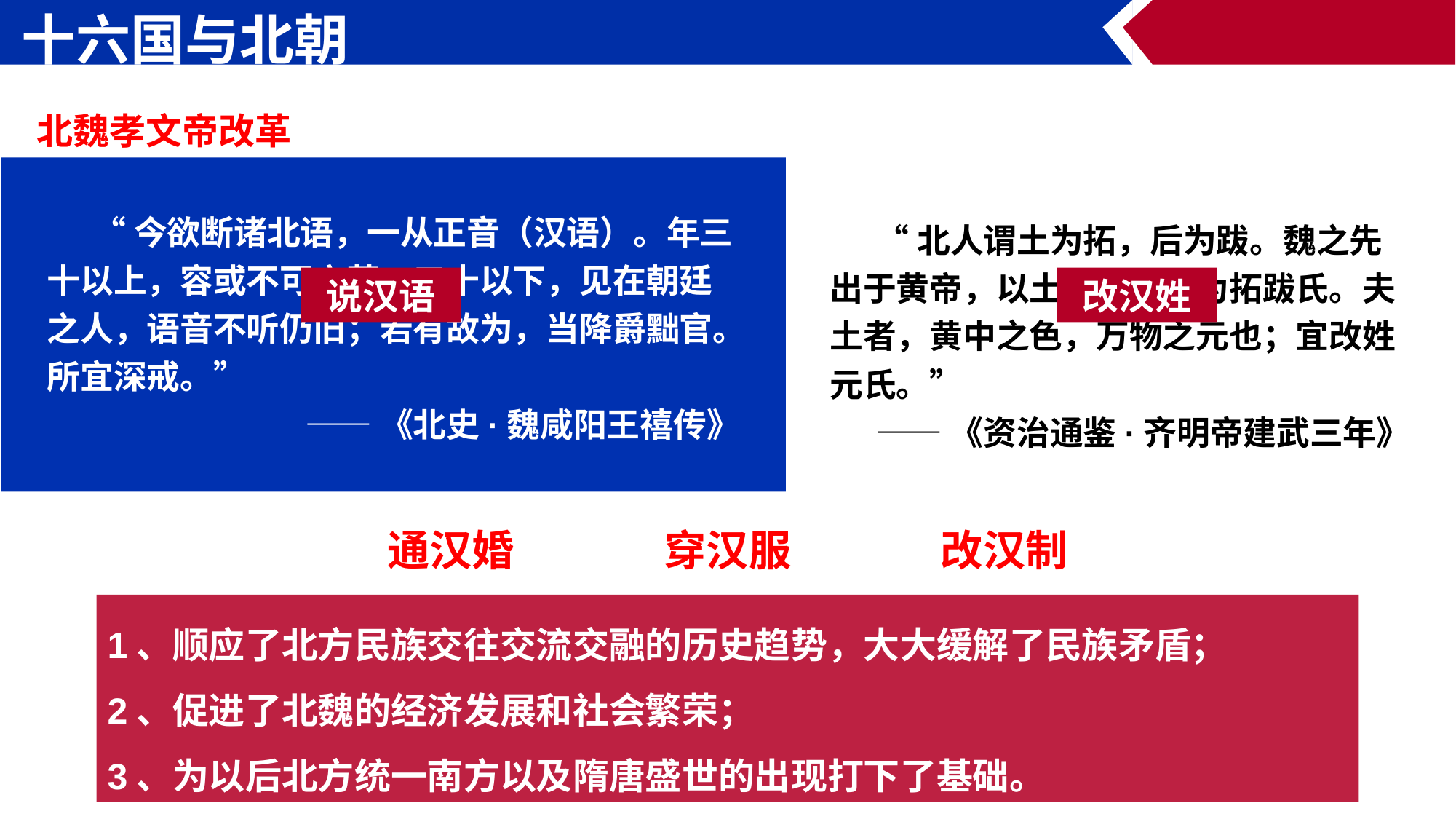

十六国与北朝
北魏孝文帝改革

      “今欲断诸北语，一从正音（汉语）。年三十以上，容或不可卒革。三十以下，见在朝廷之人，语音不听仍旧；若有故为，当降爵黜官。所宜深戒。”
——《北史·魏咸阳王禧传》
      “北人谓土为拓，后为跋。魏之先出于黄帝，以土德王，故为拓跋氏。夫土者，黄中之色，万物之元也；宜改姓元氏。”
——《资治通鉴·齐明帝建武三年》
说汉语
改汉姓
通汉婚
穿汉服
改汉制
1、顺应了北方民族交往交流交融的历史趋势，大大缓解了民族矛盾；
2、促进了北魏的经济发展和社会繁荣；
3、为以后北方统一南方以及隋唐盛世的出现打下了基础。